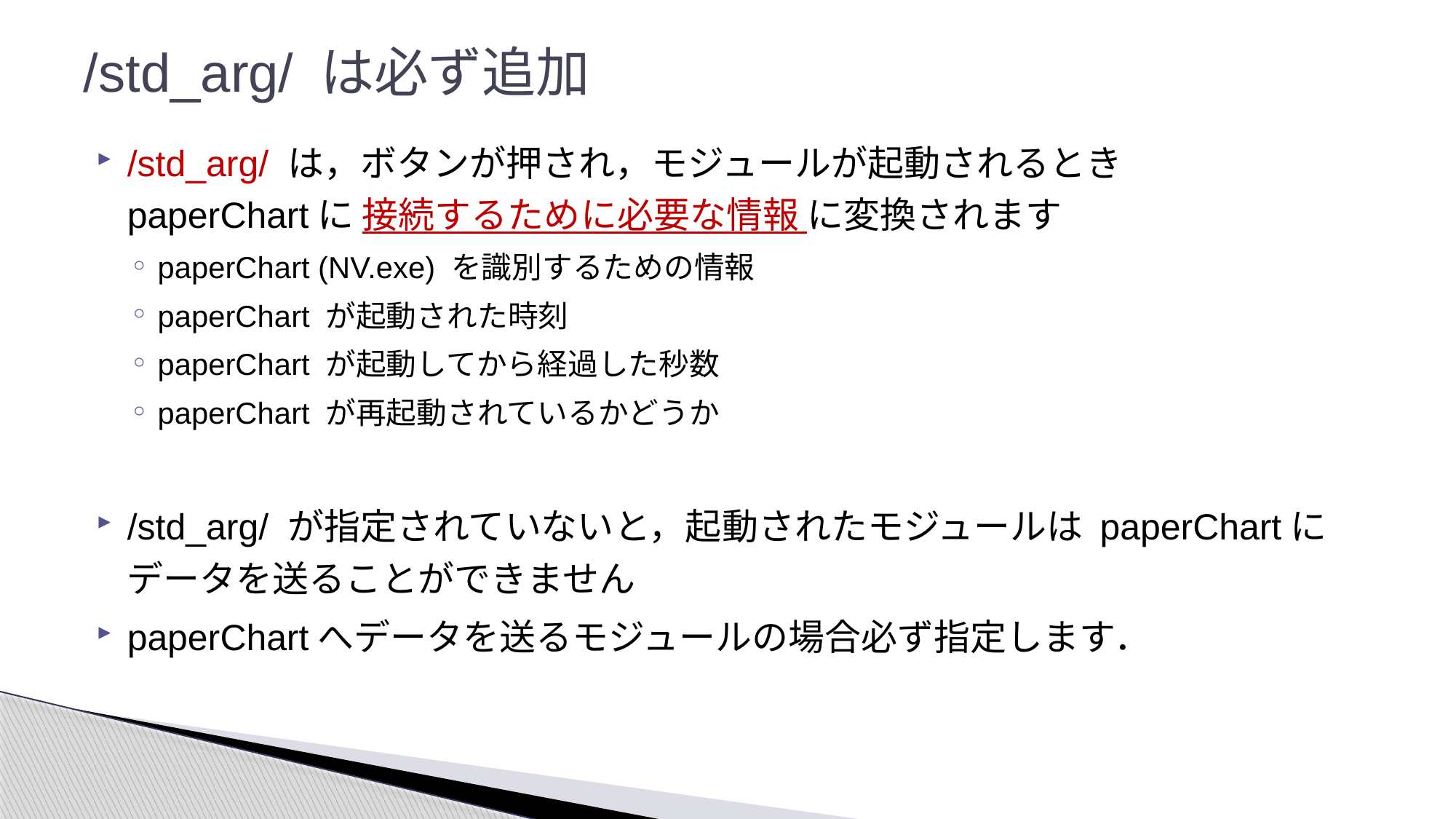

# /std_arg/ は必ず追加
/std_arg/ は，ボタンが押され，モジュールが起動されるとき
paperChartに 接続するために必要な情報 に変換されます
paperChart (NV.exe) を識別するための情報
paperChart が起動された時刻
paperChart が起動してから経過した秒数
paperChart が再起動されているかどうか

/std_arg/ が指定されていないと，起動されたモジュールは paperChartに
データを送ることができません
paperChartへデータを送るモジュールの場合必ず指定します．